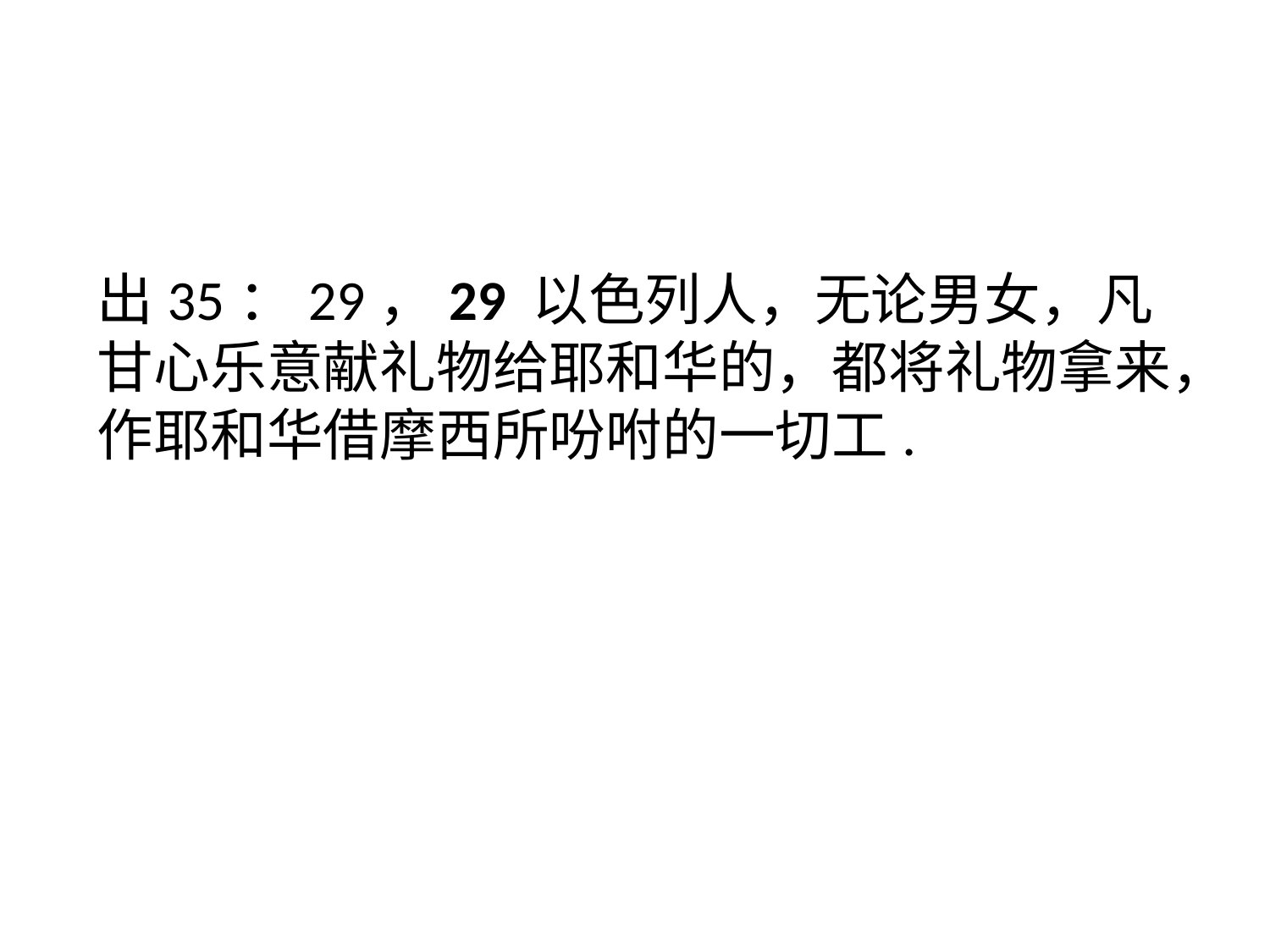

出35：29，29 以色列人，无论男女，凡甘心乐意献礼物给耶和华的，都将礼物拿来，作耶和华借摩西所吩咐的一切工.